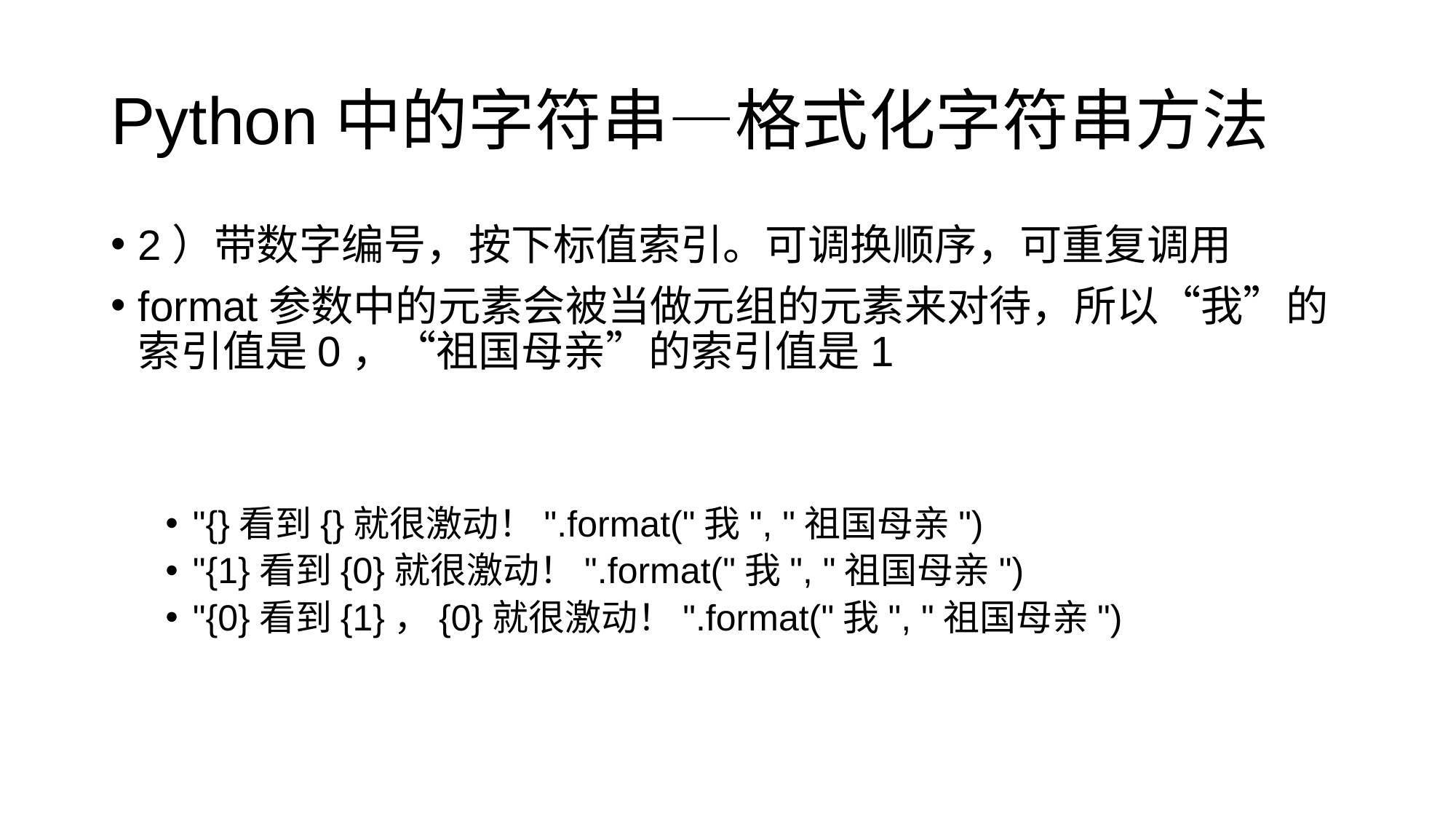

# Python中的字符串—格式化字符串方法
2）带数字编号，按下标值索引。可调换顺序，可重复调用
format参数中的元素会被当做元组的元素来对待，所以“我”的索引值是0，“祖国母亲”的索引值是1

"{}看到{}就很激动！".format("我", "祖国母亲")
"{1}看到{0}就很激动！".format("我", "祖国母亲")
"{0}看到{1}，{0}就很激动！".format("我", "祖国母亲")